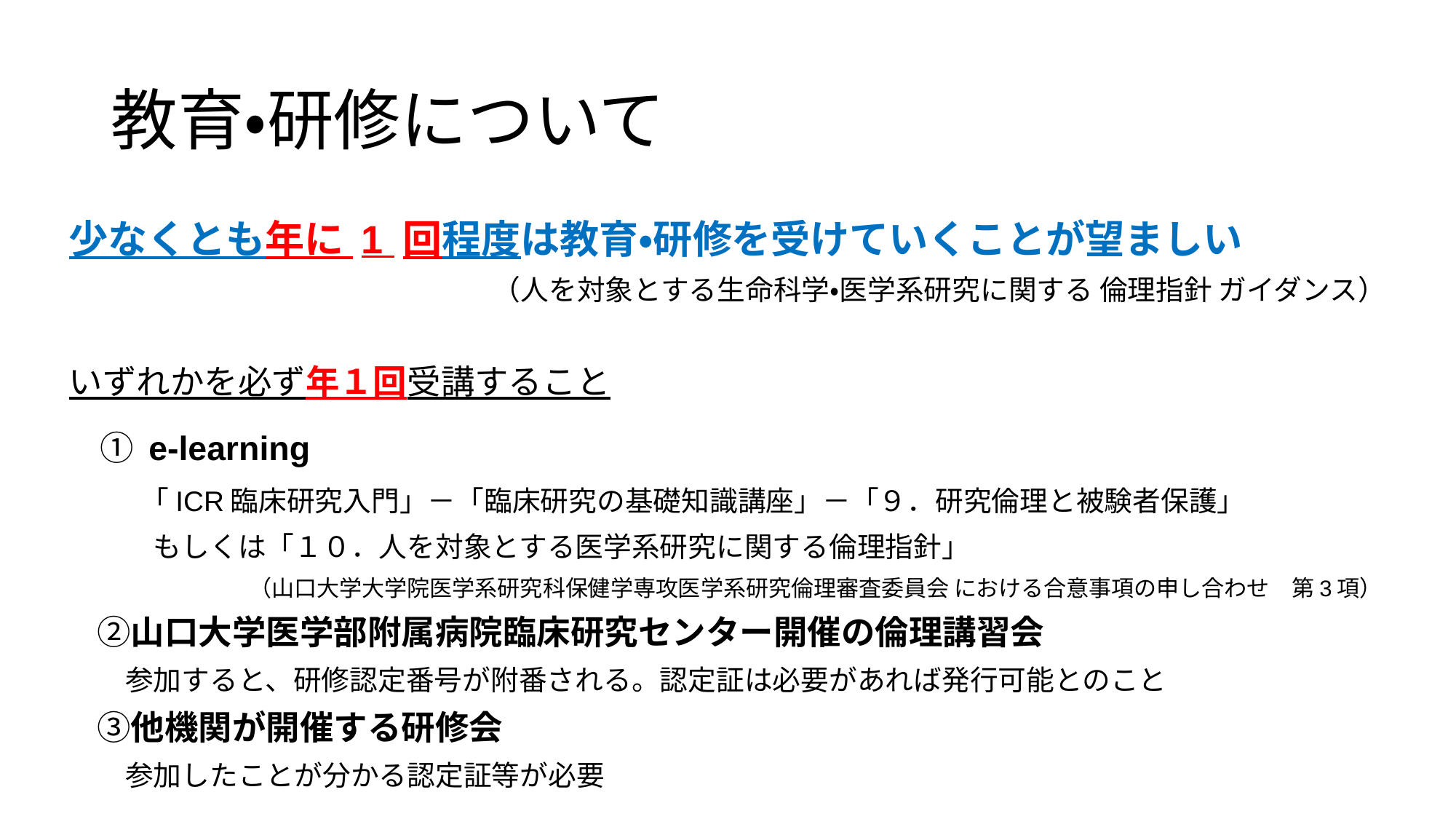

# 教育・研修について
少なくとも年に 1 回程度は教育・研修を受けていくことが望ましい
（人を対象とする生命科学・医学系研究に関する 倫理指針 ガイダンス）

いずれかを必ず年１回受講すること

　① e-learning
　 　「ICR臨床研究入門」－「臨床研究の基礎知識講座」－「９．研究倫理と被験者保護」
　　　もしくは「１０．人を対象とする医学系研究に関する倫理指針」
　　　　　　　　（山口大学大学院医学系研究科保健学専攻医学系研究倫理審査委員会 における合意事項の申し合わせ　第3項）
　②山口大学医学部附属病院臨床研究センター開催の倫理講習会
　　参加すると、研修認定番号が附番される。認定証は必要があれば発行可能とのこと
　③他機関が開催する研修会
　　参加したことが分かる認定証等が必要